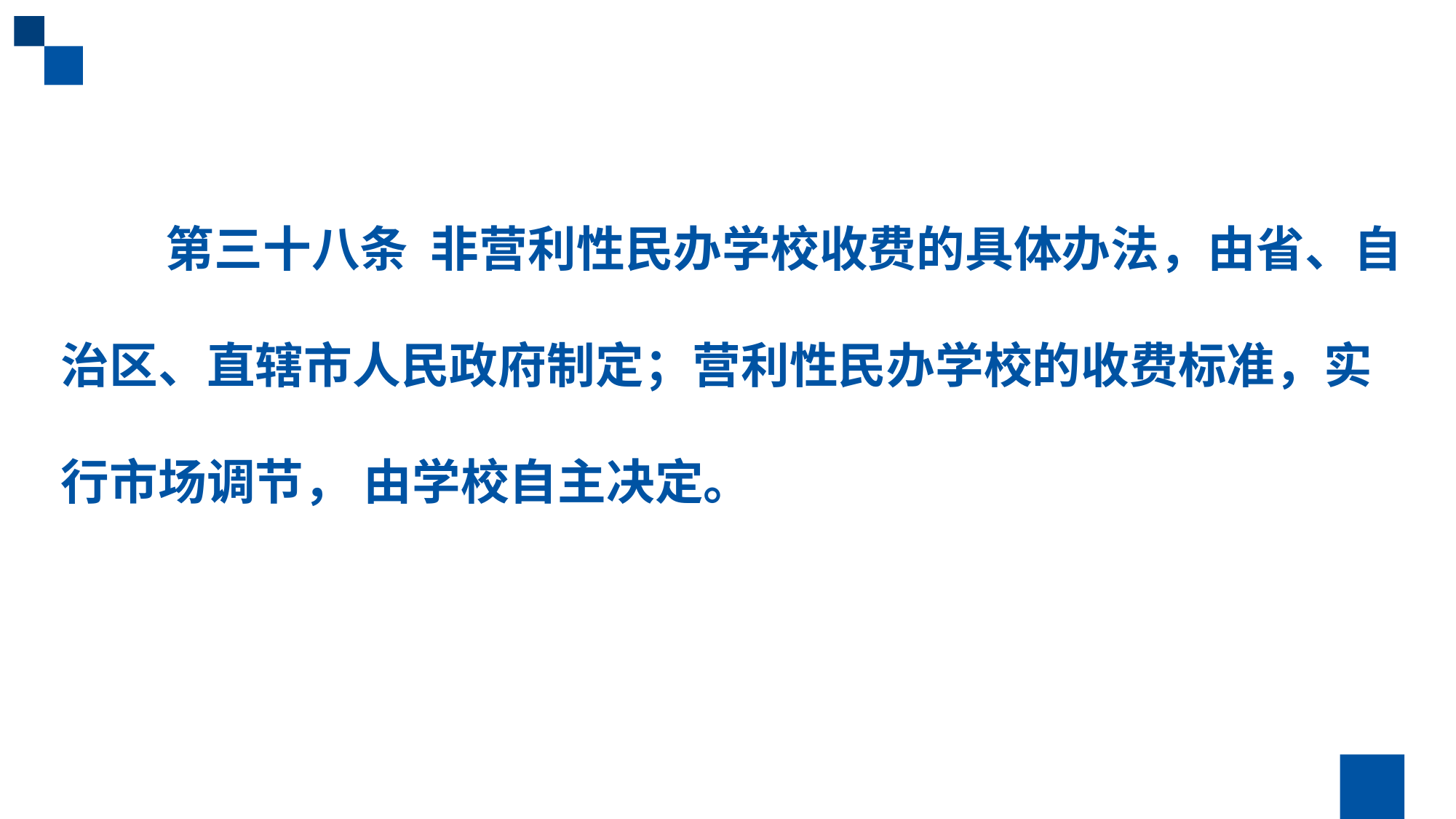

第三十八条  非营利性民办学校收费的具体办法，由省、自治区、直辖市人民政府制定；营利性民办学校的收费标准，实行市场调节， 由学校自主决定。

32